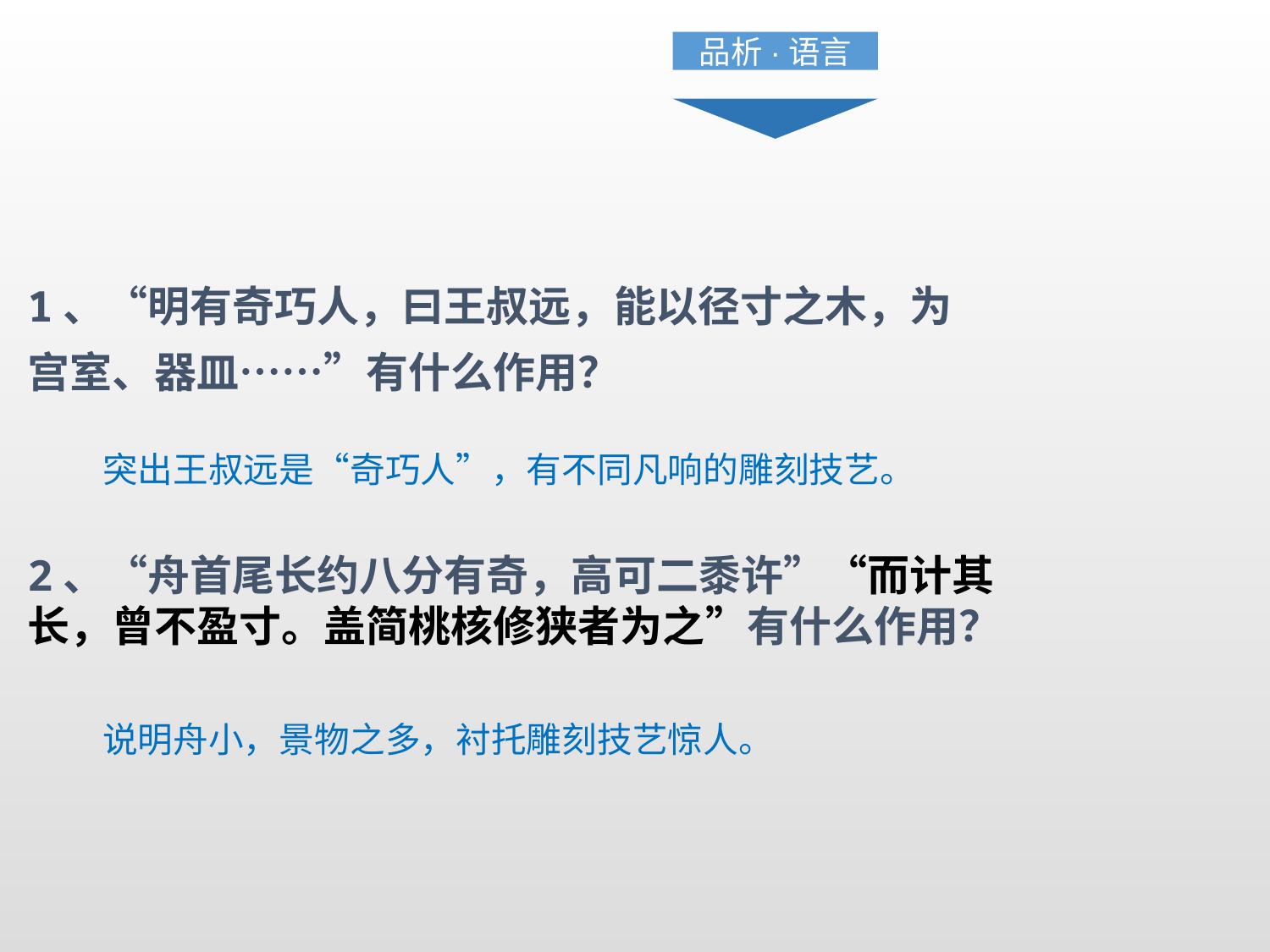

品析·语言

1、“明有奇巧人，曰王叔远，能以径寸之木，为宫室、器皿……”有什么作用？
突出王叔远是“奇巧人”，有不同凡响的雕刻技艺。
2、“舟首尾长约八分有奇，高可二黍许”“而计其长，曾不盈寸。盖简桃核修狭者为之”有什么作用？
说明舟小，景物之多，衬托雕刻技艺惊人。